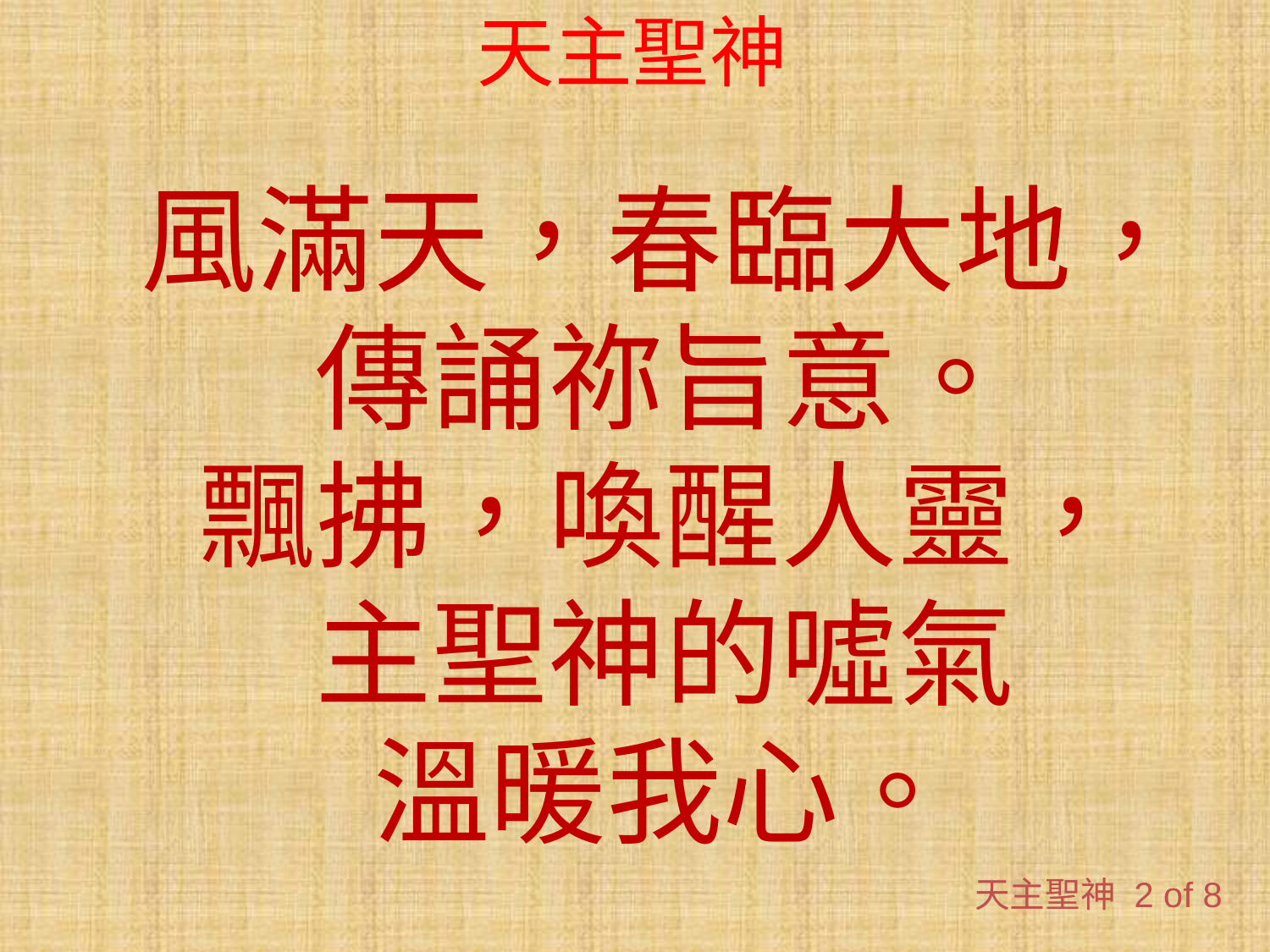

# 天主聖神
風滿天，春臨大地，
傳誦祢旨意。
飄拂，喚醒人靈，
主聖神的噓氣
溫暖我心。
天主聖神 2 of 8